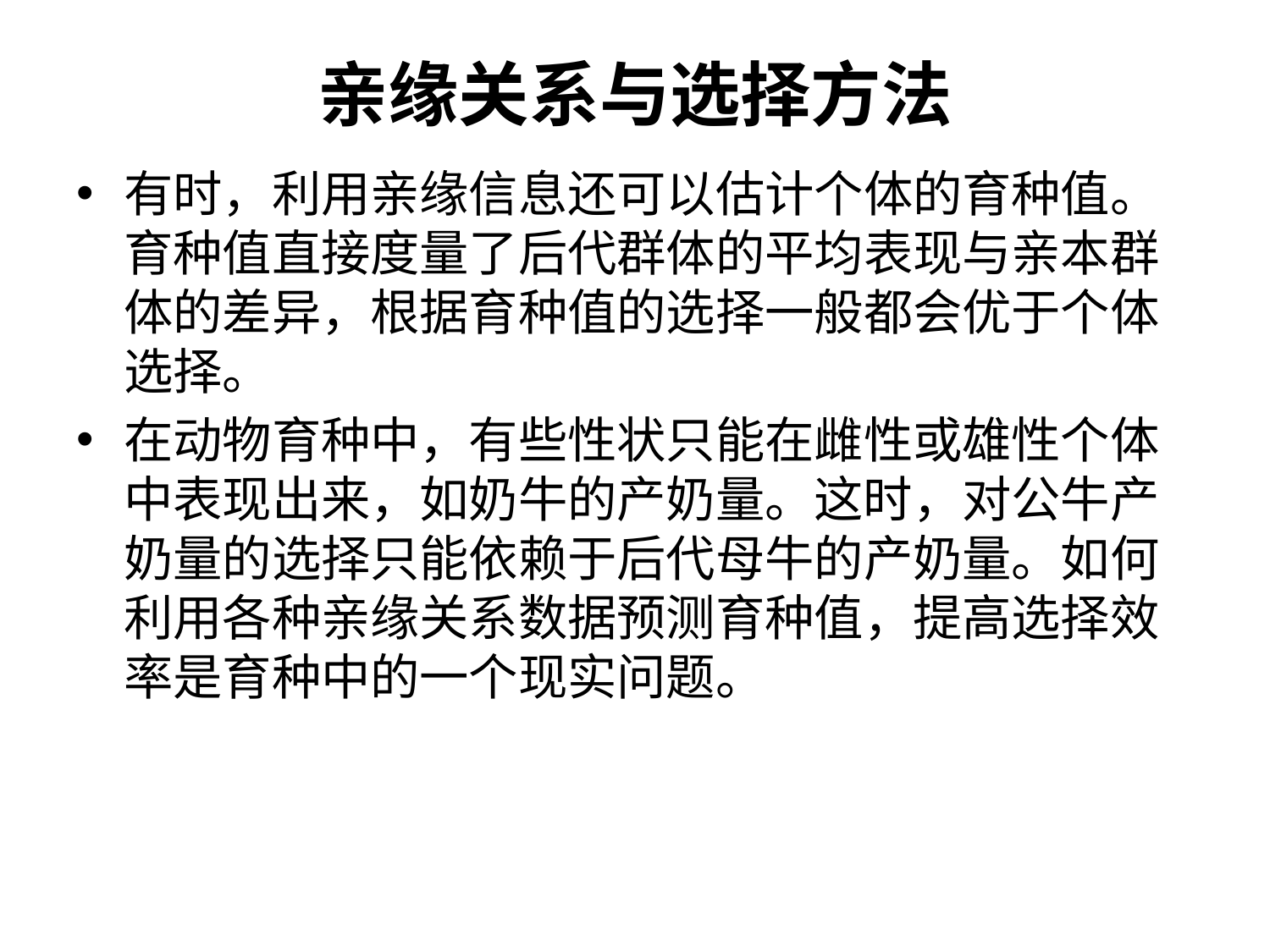

# 亲缘关系与选择方法
有时，利用亲缘信息还可以估计个体的育种值。育种值直接度量了后代群体的平均表现与亲本群体的差异，根据育种值的选择一般都会优于个体选择。
在动物育种中，有些性状只能在雌性或雄性个体中表现出来，如奶牛的产奶量。这时，对公牛产奶量的选择只能依赖于后代母牛的产奶量。如何利用各种亲缘关系数据预测育种值，提高选择效率是育种中的一个现实问题。